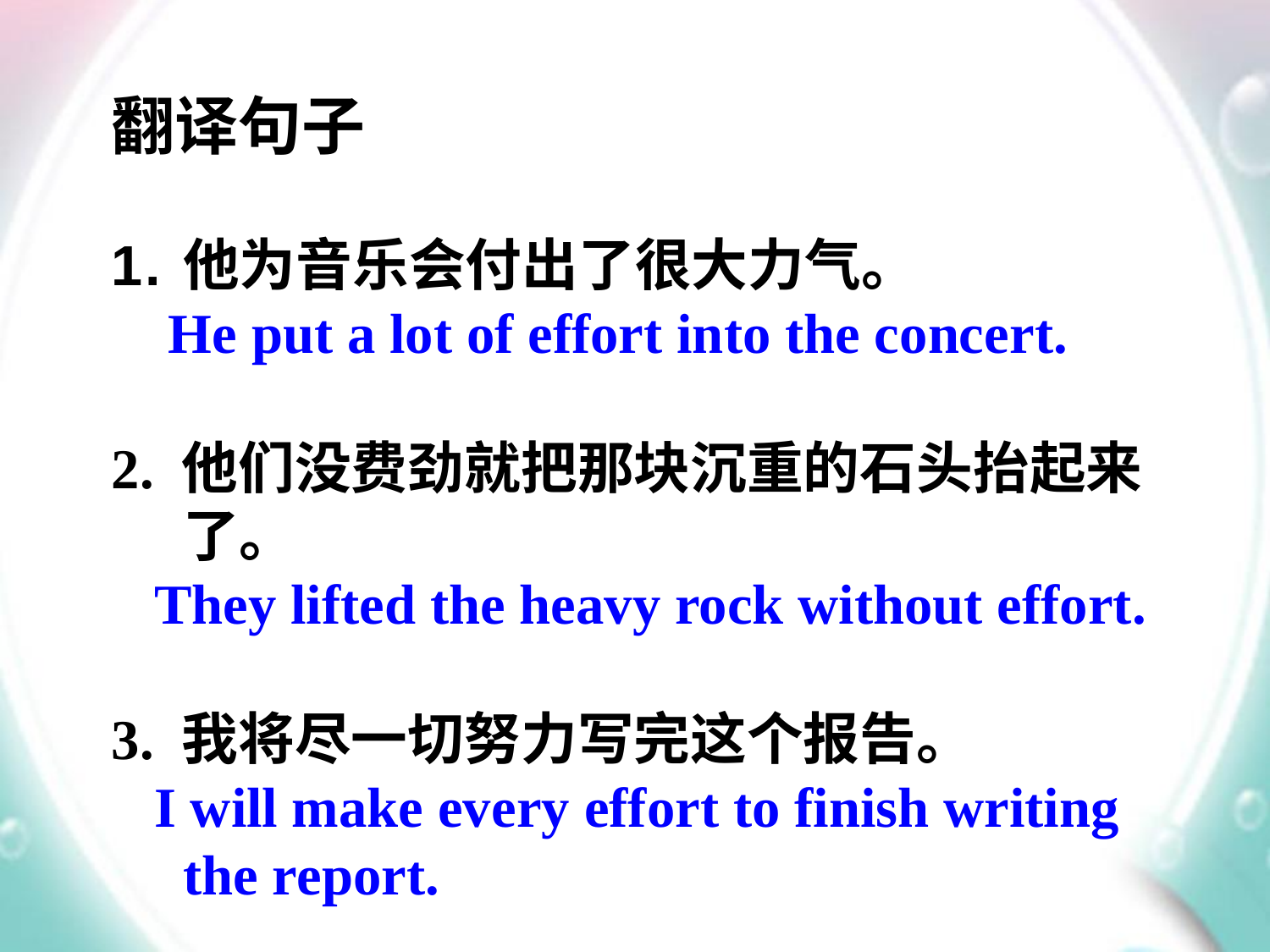

翻译句子

他为音乐会付出了很大力气。
    He put a lot of effort into the concert.

2. 他们没费劲就把那块沉重的石头抬起来了。
   They lifted the heavy rock without effort.

3. 我将尽一切努力写完这个报告。
   I will make every effort to finish writing the report.